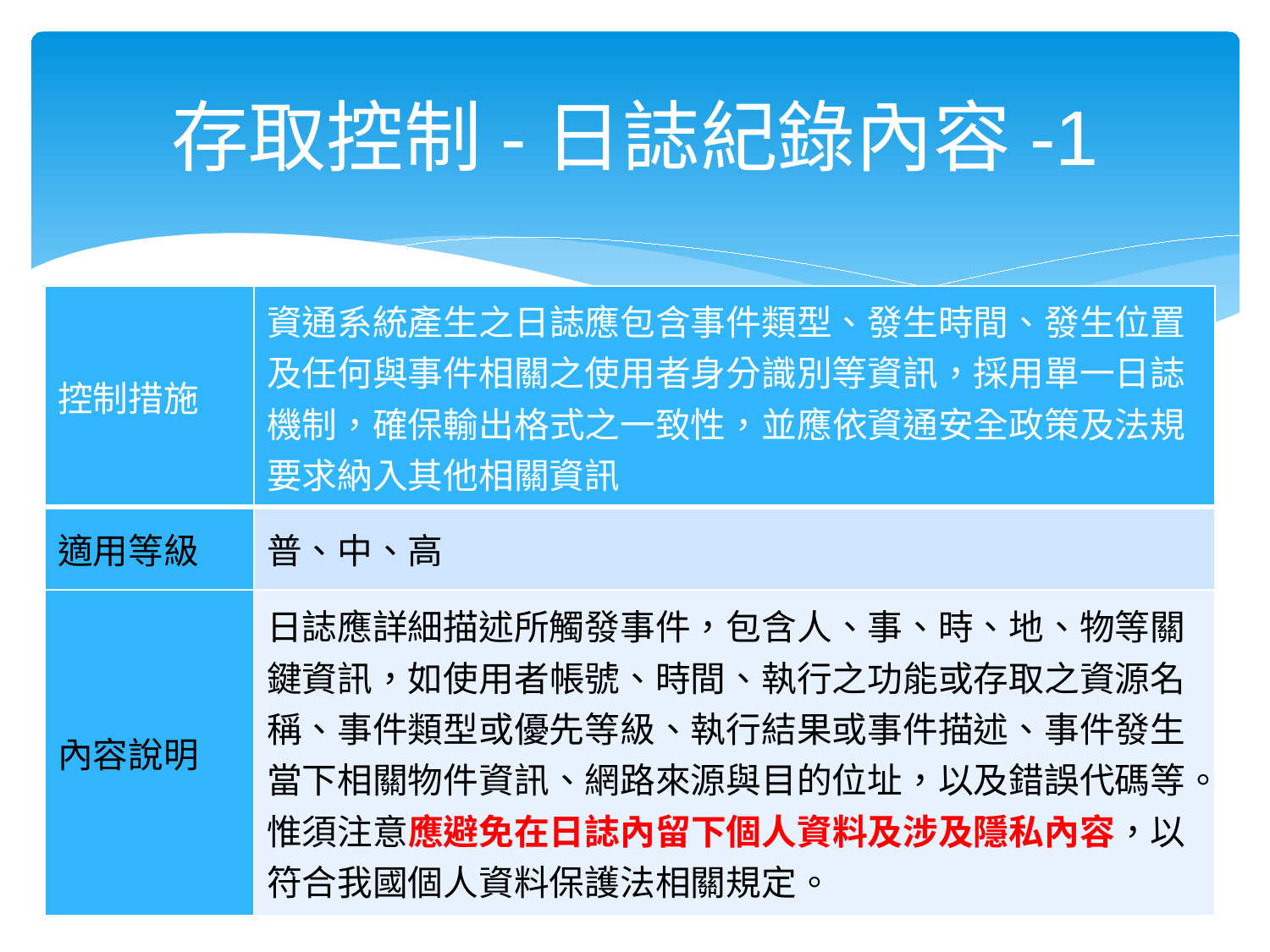

# 存取控制-日誌紀錄內容-1
| 控制措施 | 資通系統產生之日誌應包含事件類型、發生時間、發生位置及任何與事件相關之使用者身分識別等資訊，採用單一日誌機制，確保輸出格式之一致性，並應依資通安全政策及法規要求納入其他相關資訊 |
| --- | --- |
| 適用等級 | 普、中、高 |
| 內容說明 | 日誌應詳細描述所觸發事件，包含人、事、時、地、物等關鍵資訊，如使用者帳號、時間、執行之功能或存取之資源名稱、事件類型或優先等級、執行結果或事件描述、事件發生當下相關物件資訊、網路來源與目的位址，以及錯誤代碼等。惟須注意應避免在日誌內留下個人資料及涉及隱私內容，以符合我國個人資料保護法相關規定。 |